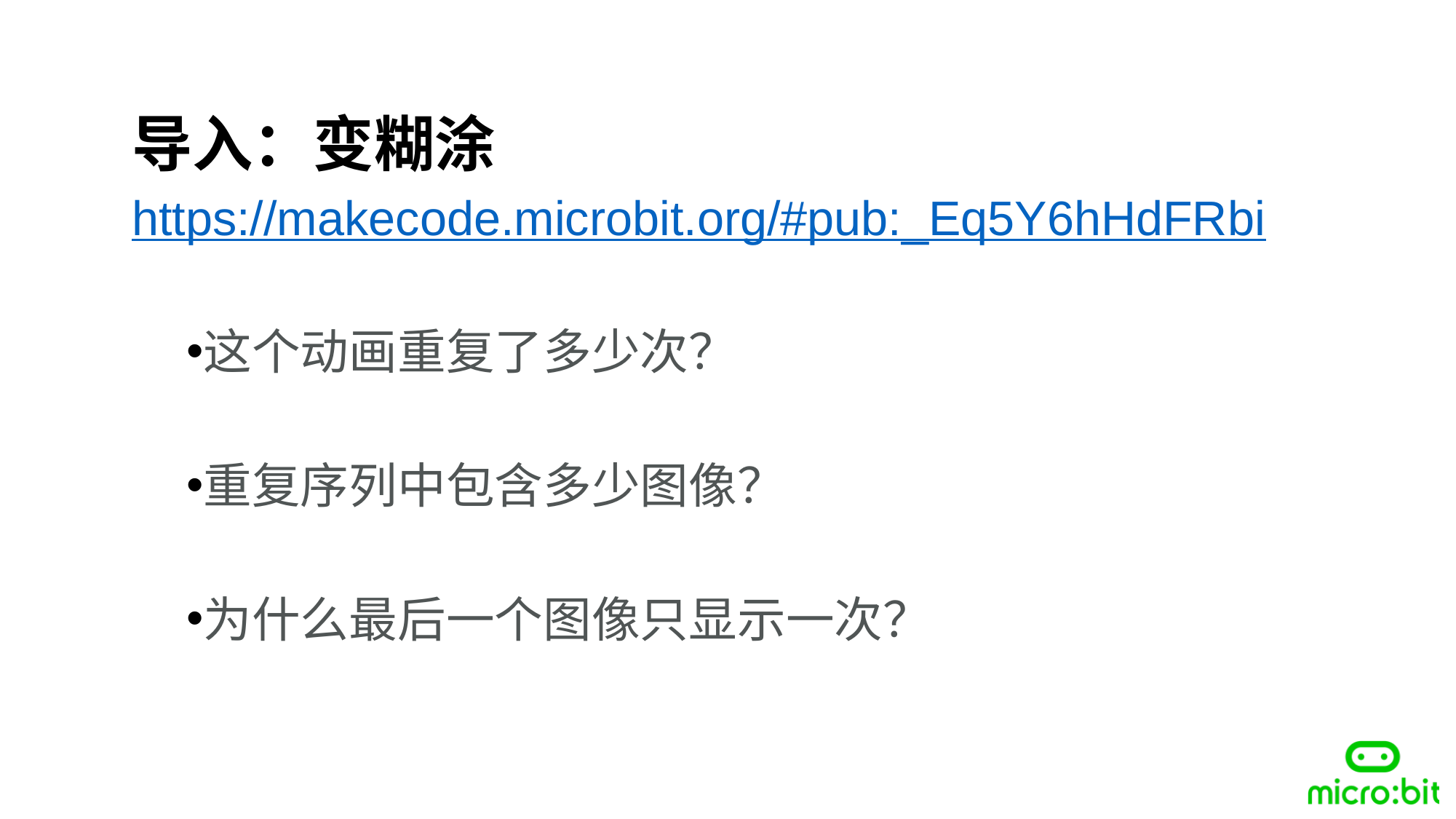

导入：变糊涂https://makecode.microbit.org/#pub:_Eq5Y6hHdFRbi
这个动画重复了多少次？

重复序列中包含多少图像？

为什么最后一个图像只显示一次？